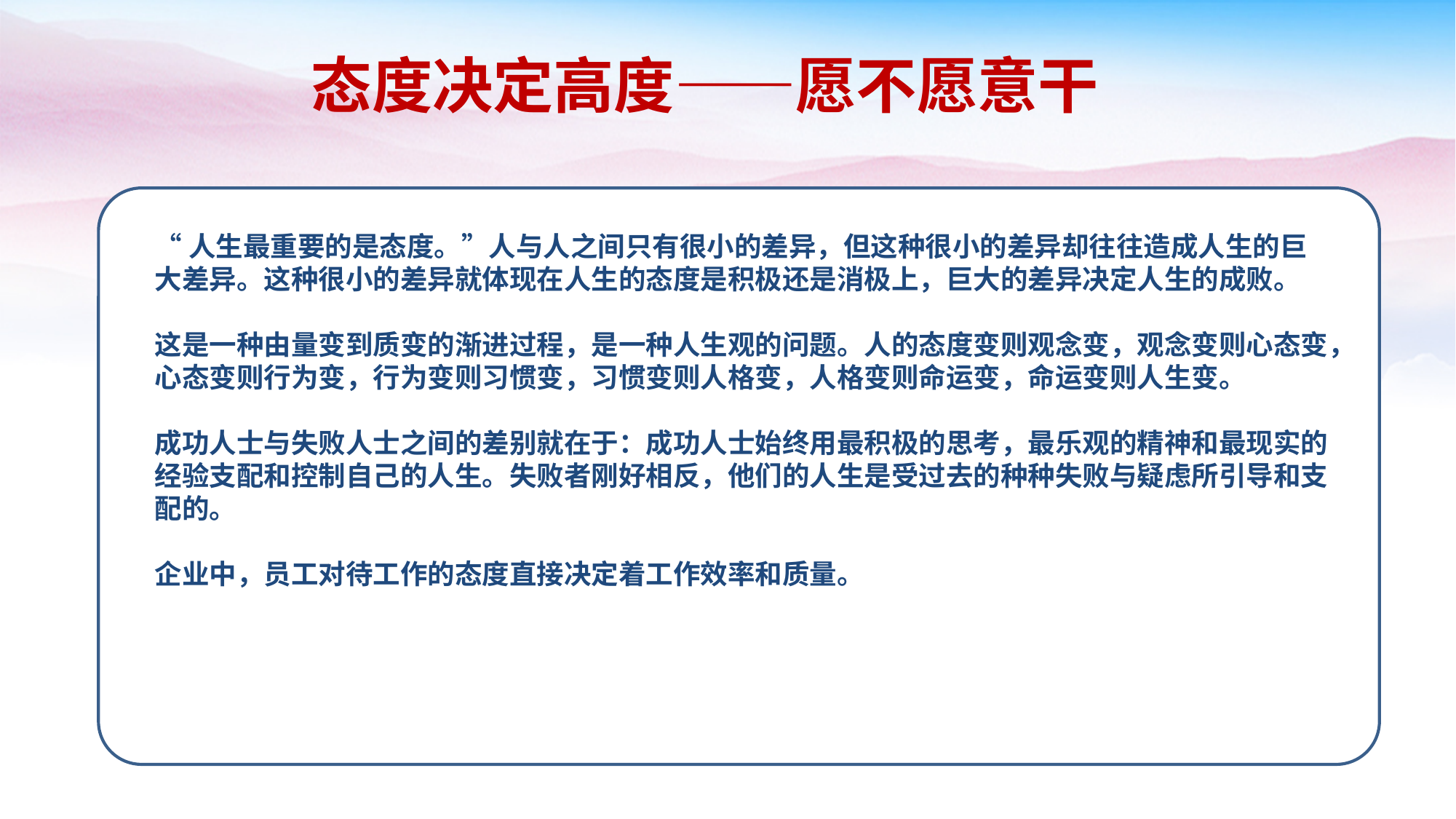

态度决定高度——愿不愿意干

“人生最重要的是态度。”人与人之间只有很小的差异，但这种很小的差异却往往造成人生的巨大差异。这种很小的差异就体现在人生的态度是积极还是消极上，巨大的差异决定人生的成败。

这是一种由量变到质变的渐进过程，是一种人生观的问题。人的态度变则观念变，观念变则心态变，心态变则行为变，行为变则习惯变，习惯变则人格变，人格变则命运变，命运变则人生变。

成功人士与失败人士之间的差别就在于：成功人士始终用最积极的思考，最乐观的精神和最现实的经验支配和控制自己的人生。失败者刚好相反，他们的人生是受过去的种种失败与疑虑所引导和支配的。

企业中，员工对待工作的态度直接决定着工作效率和质量。